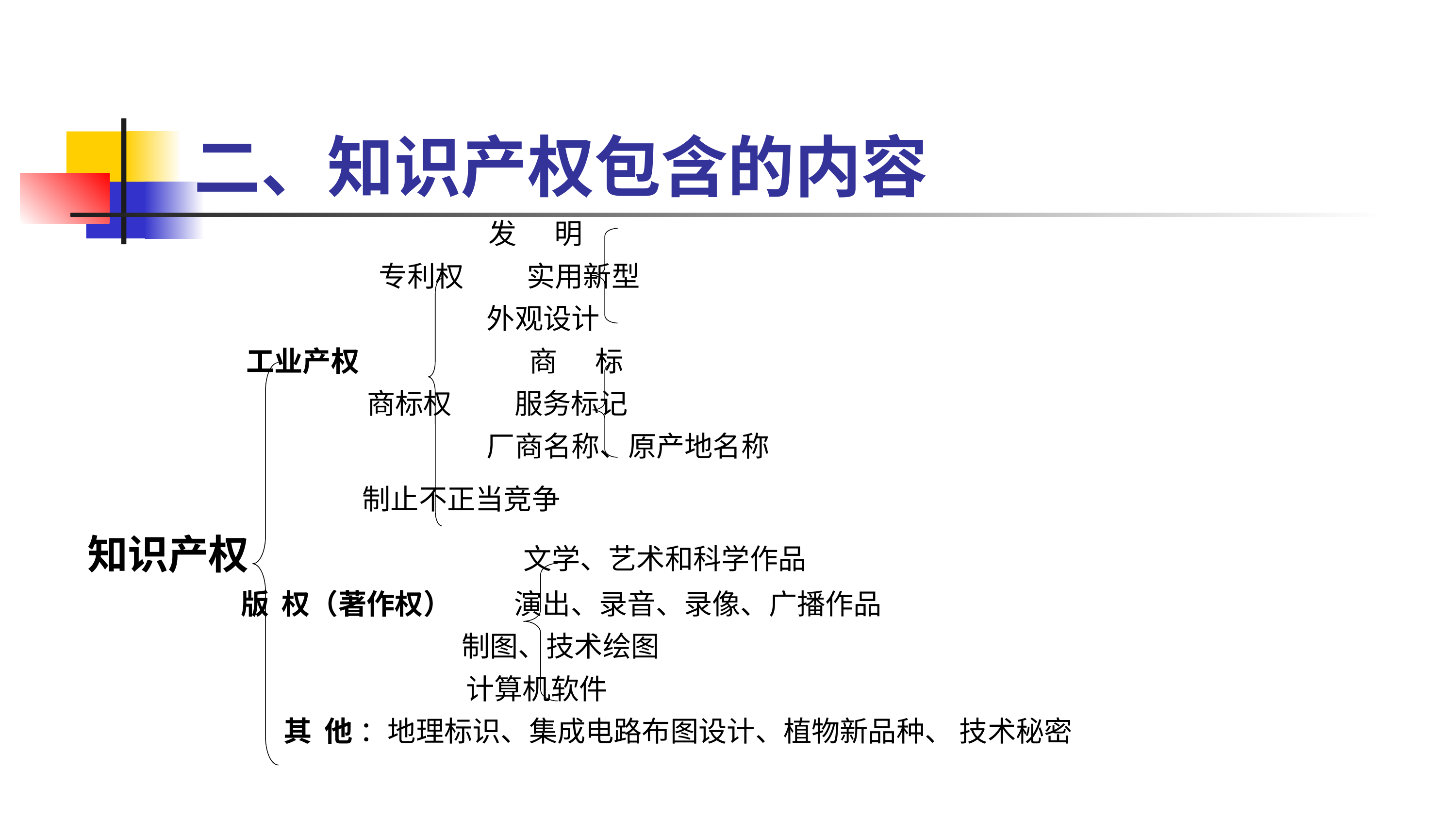

# 二、知识产权包含的内容
                                                                       发      明
                    　　                  专利权          实用新型
                                                                外观设计
　　                  工业产权                           商      标
                                             商标权          服务标记
                                                                厂商名称、原产地名称
                                            制止不正当竞争
 知识产权                                                文学、艺术和科学作品
                         版  权（著作权）          演出、录音、录像、广播作品
                                                            制图、技术绘图
　　                                                     计算机软件
　　　　 　 　    其  他 ：地理标识、集成电路布图设计、植物新品种、 技术秘密